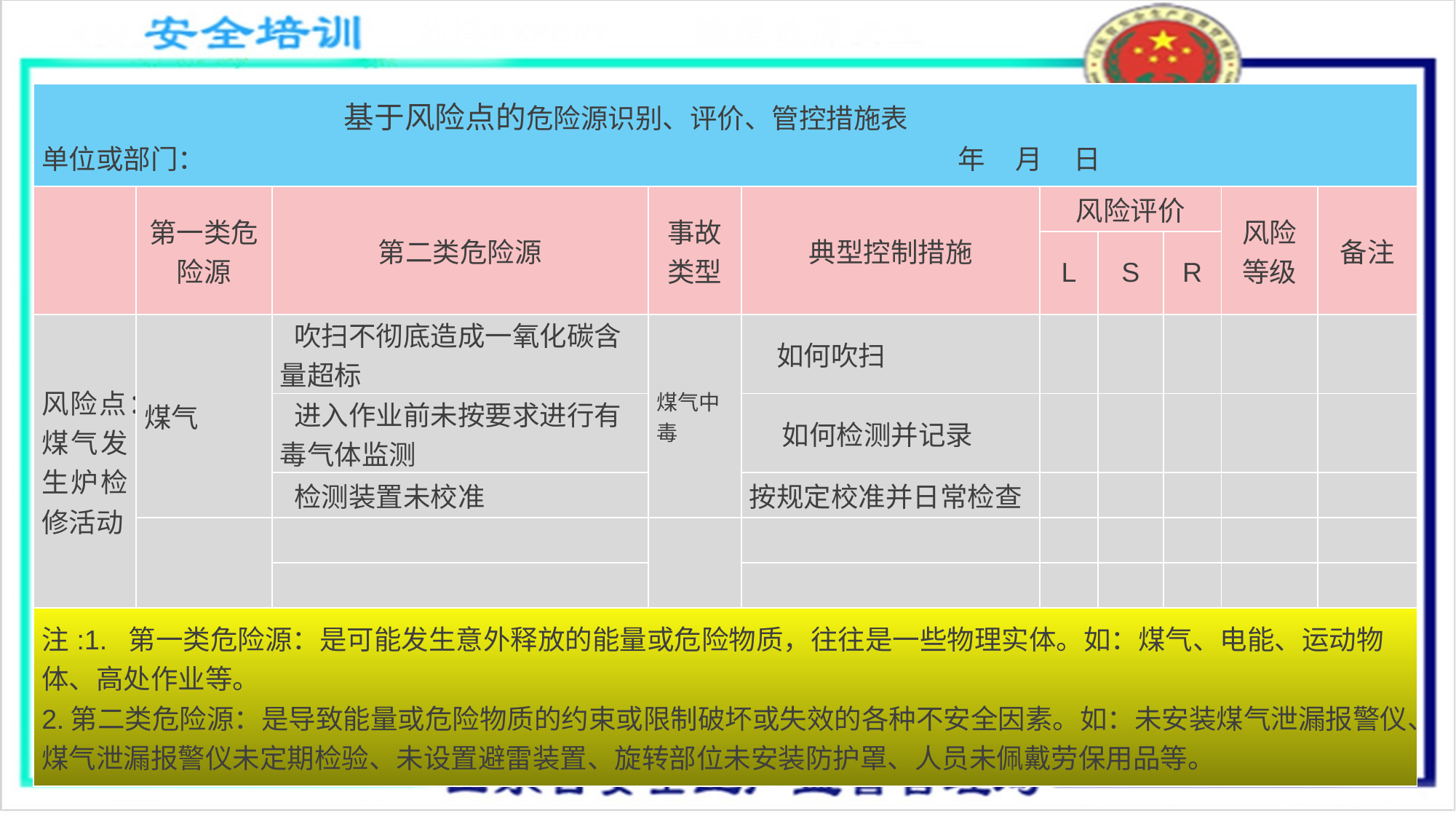

| 基于风险点的危险源识别、评价、管控措施表 单位或部门： 年 月 日 |  |  |  |  |  |  |  |  |  |
| --- | --- | --- | --- | --- | --- | --- | --- | --- | --- |
|  | 第一类危险源 | 第二类危险源 | 事故类型 | 典型控制措施 | 风险评价 |  |  | 风险等级 | 备注 |
|  |  |  |  |  | L | S | R |  |  |
| 风险点：煤气发生炉检修活动 | 煤气 | 吹扫不彻底造成一氧化碳含量超标 | 煤气中毒 | 如何吹扫 |  |  |  |  |  |
|  |  | 进入作业前未按要求进行有毒气体监测 |  | 如何检测并记录 |  |  |  |  |  |
|  |  | 检测装置未校准 |  | 按规定校准并日常检查 |  |  |  |  |  |
|  |  |  |  |  |  |  |  |  |  |
|  |  |  |  |  |  |  |  |  |  |
| 注:1. 第一类危险源：是可能发生意外释放的能量或危险物质，往往是一些物理实体。如：煤气、电能、运动物体、高处作业等。 2.第二类危险源：是导致能量或危险物质的约束或限制破坏或失效的各种不安全因素。如：未安装煤气泄漏报警仪、煤气泄漏报警仪未定期检验、未设置避雷装置、旋转部位未安装防护罩、人员未佩戴劳保用品等。 |  |  |  |  |  |  |  |  |  |